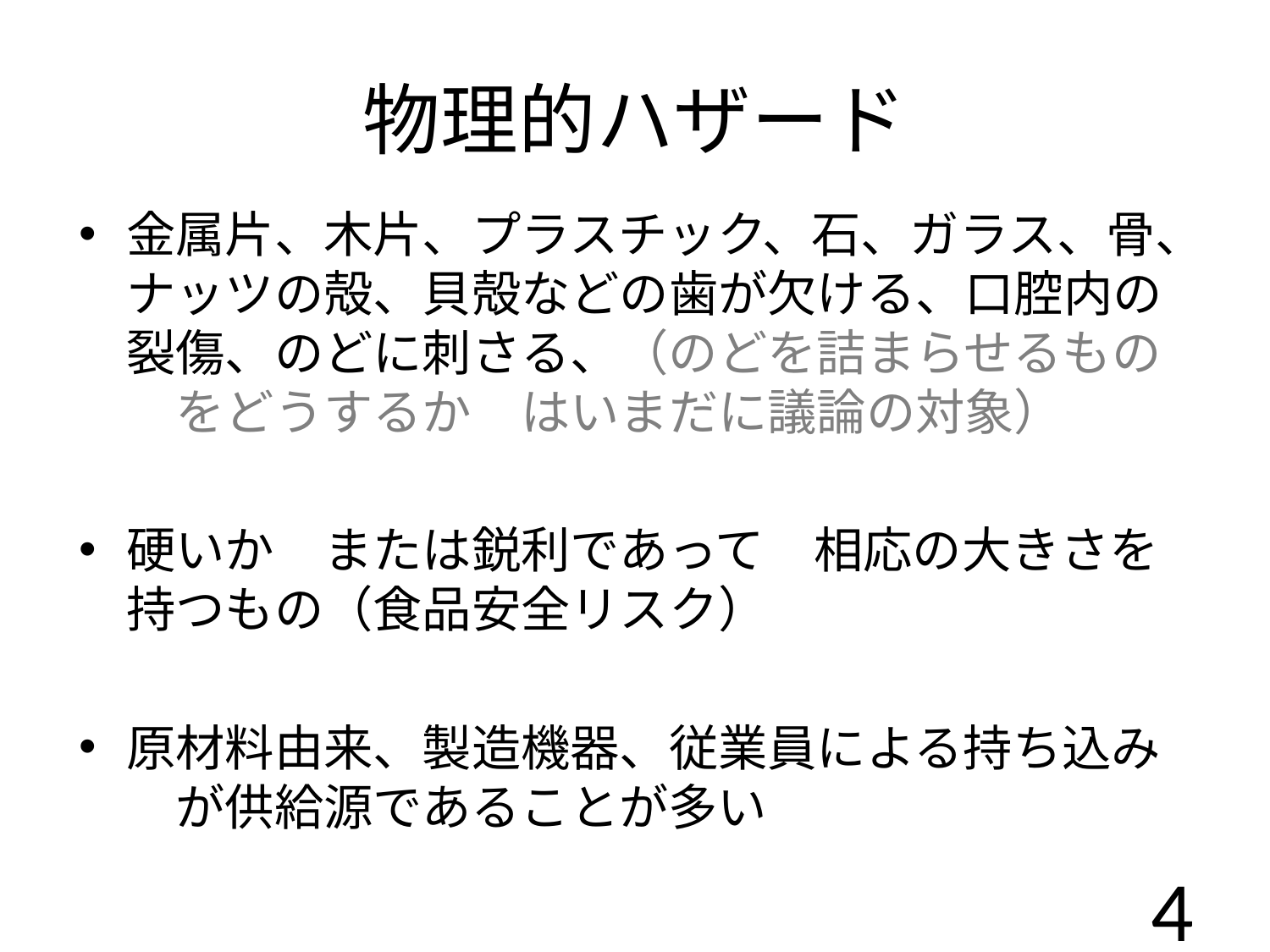

# 物理的ハザード
金属片、木片、プラスチック、石、ガラス、骨、ナッツの殻、貝殻などの歯が欠ける、口腔内の裂傷、のどに刺さる、（のどを詰まらせるもの　をどうするか　はいまだに議論の対象）

硬いか　または鋭利であって　相応の大きさを持つもの（食品安全リスク）

原材料由来、製造機器、従業員による持ち込み　が供給源であることが多い
4